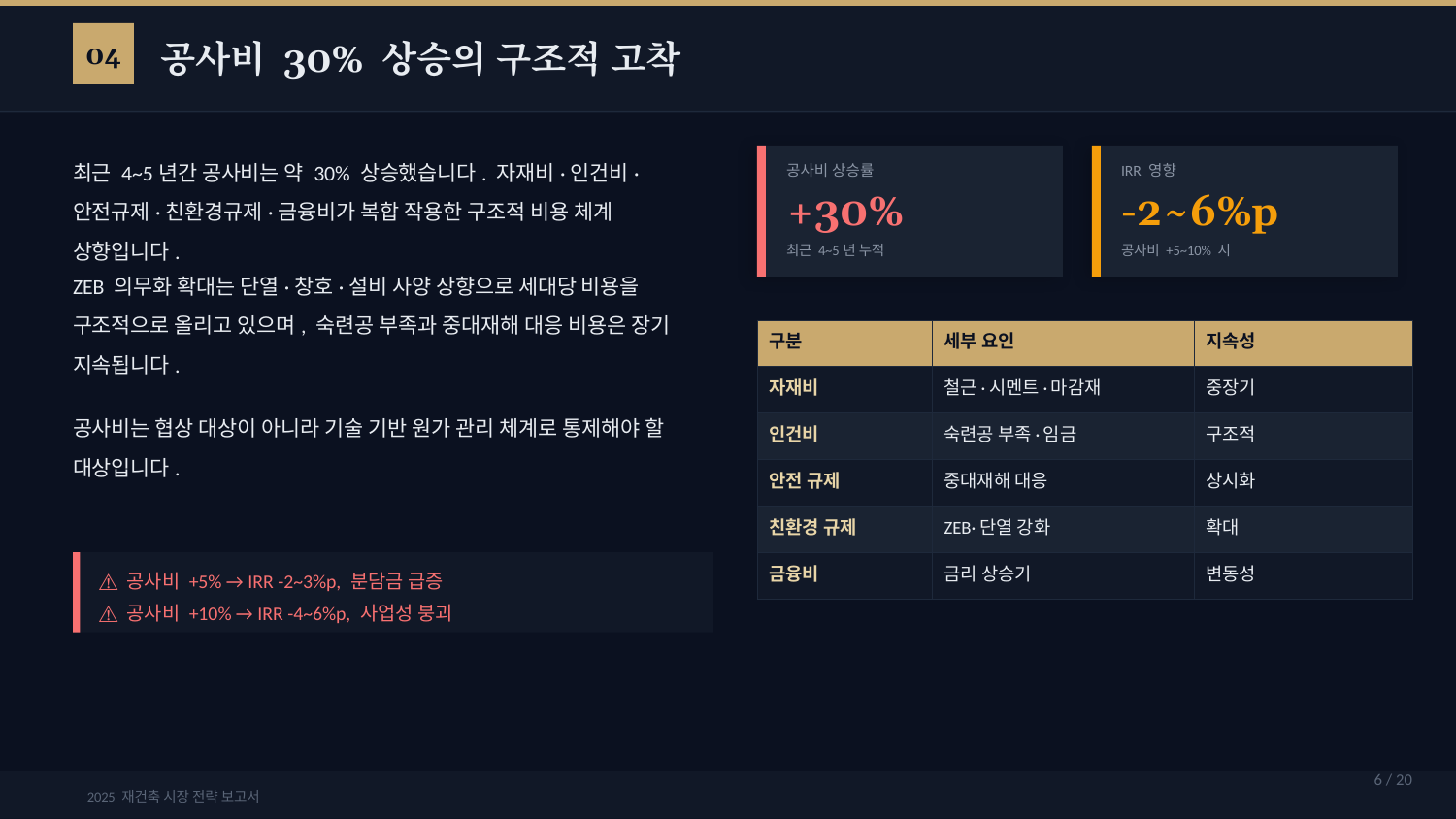

공사비 30% 상승의 구조적 고착

04

최근 4~5년간 공사비는 약 30% 상승했습니다. 자재비·인건비·안전규제·친환경규제·금융비가 복합 작용한 구조적 비용 체계 상향입니다.

공사비 상승률
IRR 영향
+30%
-2~6%p
최근 4~5년 누적
공사비 +5~10% 시
ZEB 의무화 확대는 단열·창호·설비 사양 상향으로 세대당 비용을 구조적으로 올리고 있으며, 숙련공 부족과 중대재해 대응 비용은 장기 지속됩니다.
| 구분 | 세부 요인 | 지속성 |
| --- | --- | --- |
| 자재비 | 철근·시멘트·마감재 | 중장기 |
| 인건비 | 숙련공 부족·임금 | 구조적 |
| 안전 규제 | 중대재해 대응 | 상시화 |
| 친환경 규제 | ZEB·단열 강화 | 확대 |
| 금융비 | 금리 상승기 | 변동성 |
공사비는 협상 대상이 아니라 기술 기반 원가 관리 체계로 통제해야 할 대상입니다.

⚠ 공사비 +5% → IRR -2~3%p, 분담금 급증
⚠ 공사비 +10% → IRR -4~6%p, 사업성 붕괴
6 / 20

2025 재건축 시장 전략 보고서